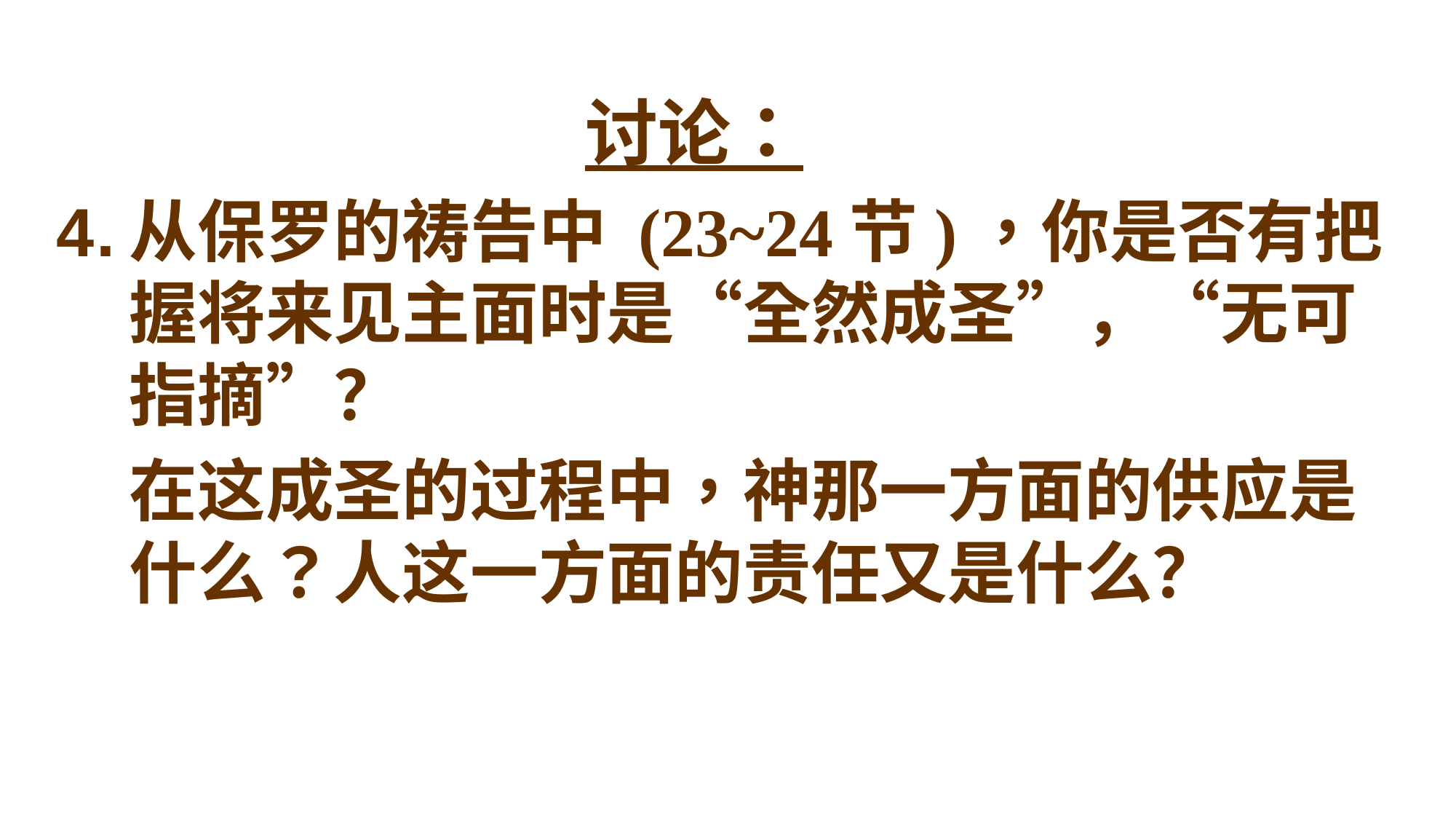

讨论：
从保罗的祷告中 (23~24节)，你是否有把握将来见主面时是“全然成圣”，“无可指摘”？
	在这成圣的过程中，神那一方面的供应是什么？人这一方面的责任又是什么？